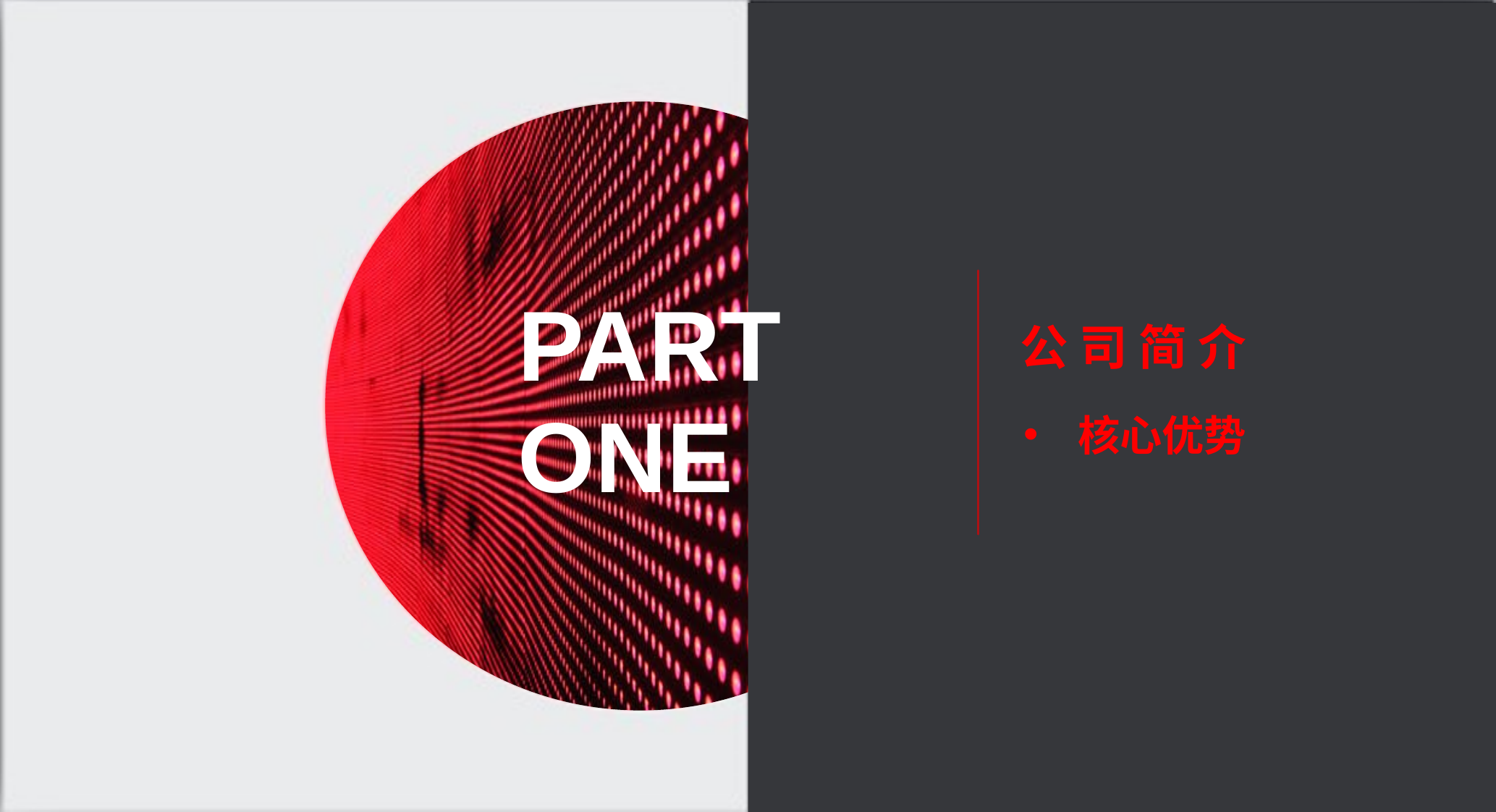

PART
ONE
 公 司 简 介

核心优势